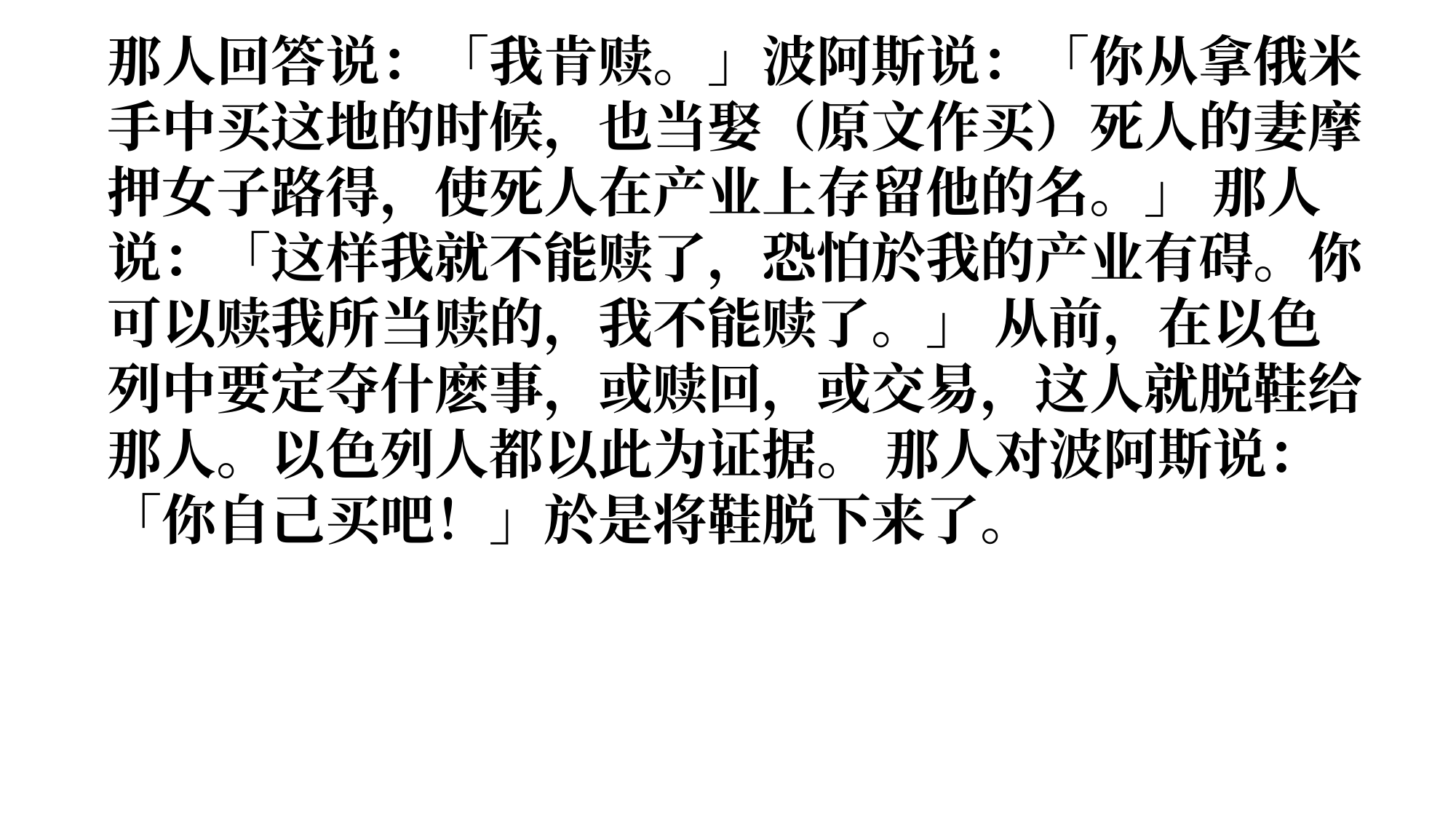

那人回答说：「我肯赎。」波阿斯说：「你从拿俄米手中买这地的时候，也当娶（原文作买）死人的妻摩押女子路得，使死人在产业上存留他的名。」 那人说：「这样我就不能赎了，恐怕於我的产业有碍。你可以赎我所当赎的，我不能赎了。」 从前，在以色列中要定夺什麽事，或赎回，或交易，这人就脱鞋给那人。以色列人都以此为证据。 那人对波阿斯说：「你自己买吧！」於是将鞋脱下来了。